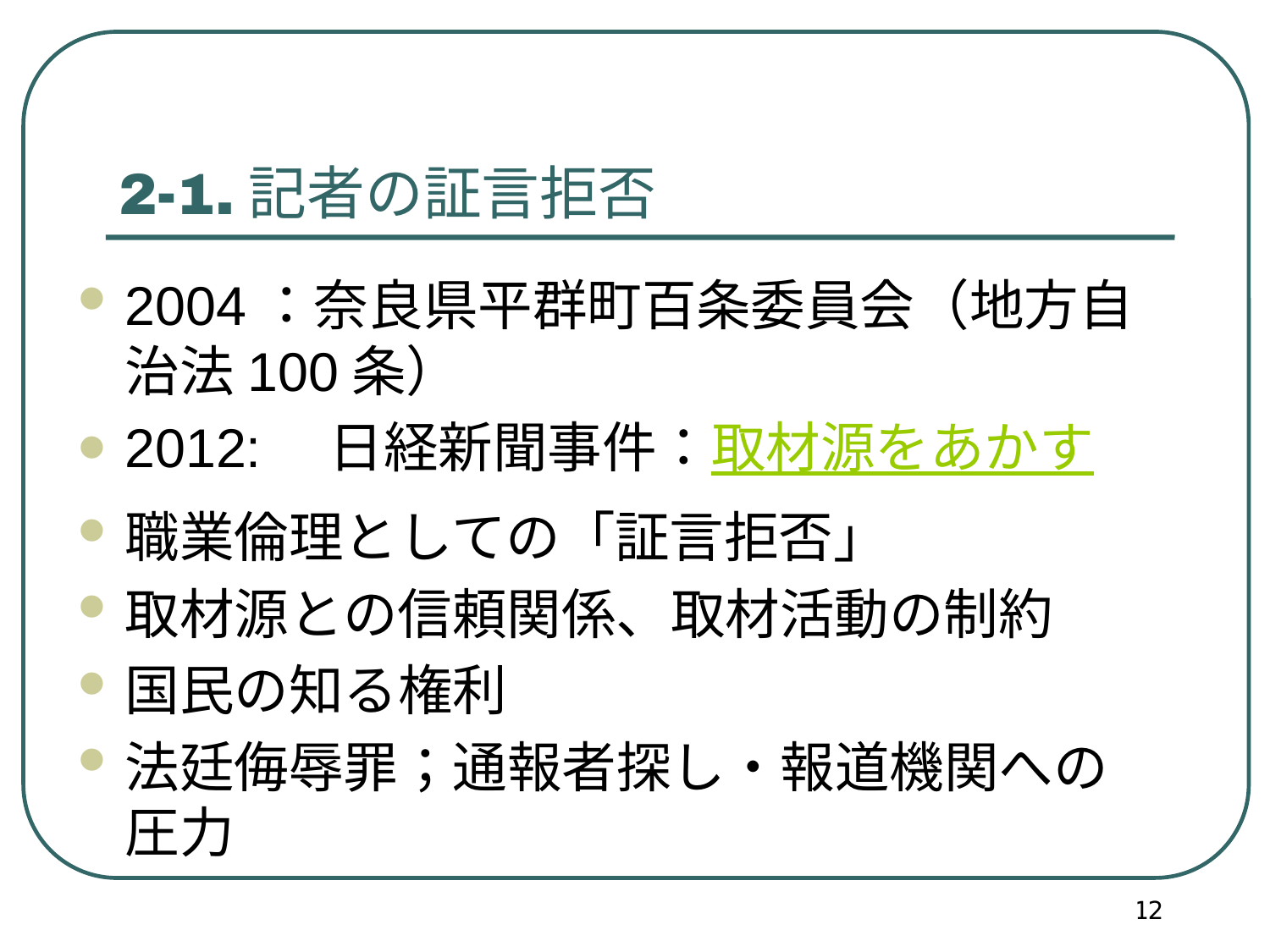

2-1.記者の証言拒否
2004：奈良県平群町百条委員会（地方自治法100条）
2012:　日経新聞事件：取材源をあかす
職業倫理としての「証言拒否」
取材源との信頼関係、取材活動の制約
国民の知る権利
法廷侮辱罪；通報者探し・報道機関への圧力
12